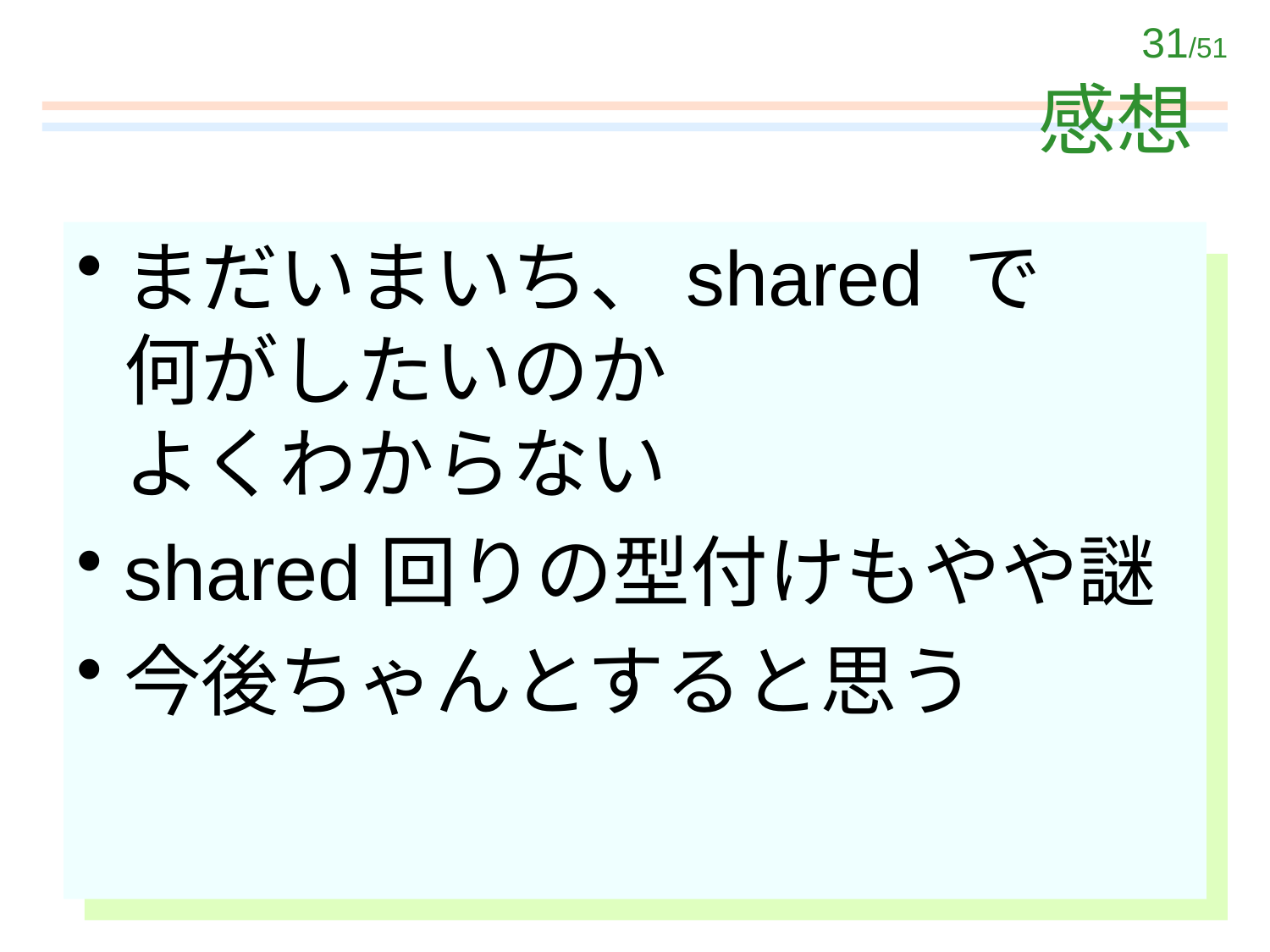

# 感想
まだいまいち、shared で
何がしたいのか
よくわからない
shared回りの型付けもやや謎
今後ちゃんとすると思う